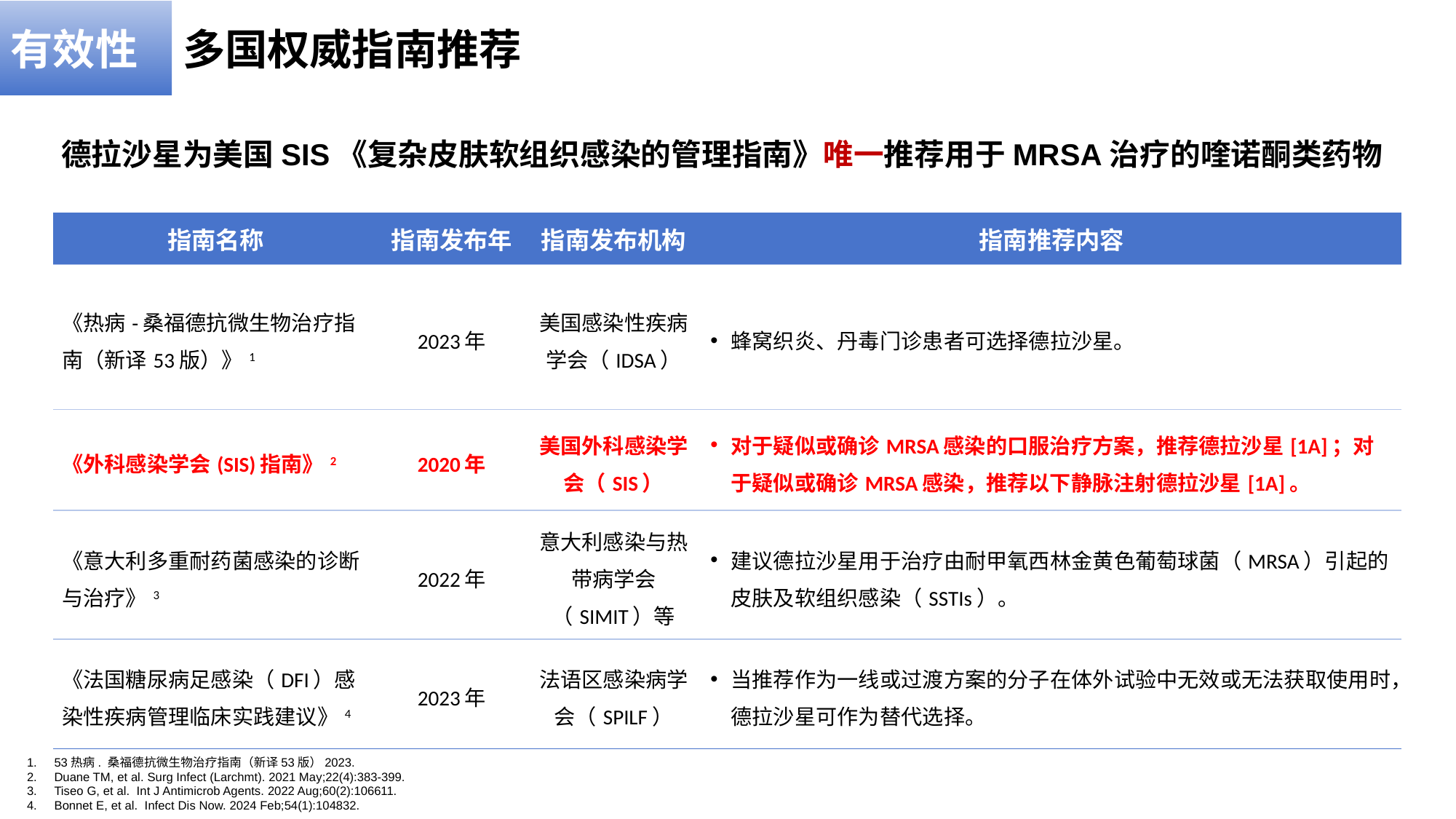

有效性
多国权威指南推荐
德拉沙星为美国SIS《复杂皮肤软组织感染的管理指南》唯一推荐用于MRSA治疗的喹诺酮类药物
| 指南名称 | 指南发布年 | 指南发布机构 | 指南推荐内容 |
| --- | --- | --- | --- |
| 《热病-桑福德抗微生物治疗指南（新译53版）》1 | 2023年 | 美国感染性疾病学会（IDSA） | 蜂窝织炎、丹毒门诊患者可选择德拉沙星。 |
| 《外科感染学会(SIS)指南》2 | 2020年 | 美国外科感染学会（SIS） | 对于疑似或确诊MRSA感染的口服治疗方案，推荐德拉沙星[1A]；对于疑似或确诊MRSA感染，推荐以下静脉注射德拉沙星[1A]。 |
| 《意大利多重耐药菌感染的诊断与治疗》3 | 2022年 | 意大利感染与热带病学会（SIMIT）等 | 建议德拉沙星用于治疗由耐甲氧西林金黄色葡萄球菌（MRSA）引起的皮肤及软组织感染（SSTIs）。 |
| 《法国糖尿病足感染（DFI）感染性疾病管理临床实践建议》4 | 2023年 | 法语区感染病学会（SPILF） | 当推荐作为一线或过渡方案的分子在体外试验中无效或无法获取使用时，德拉沙星可作为替代选择。 |
53热病. 桑福德抗微生物治疗指南（新译53版）2023.
Duane TM, et al. Surg Infect (Larchmt). 2021 May;22(4):383-399.
Tiseo G, et al.  Int J Antimicrob Agents. 2022 Aug;60(2):106611.
Bonnet E, et al.  Infect Dis Now. 2024 Feb;54(1):104832.